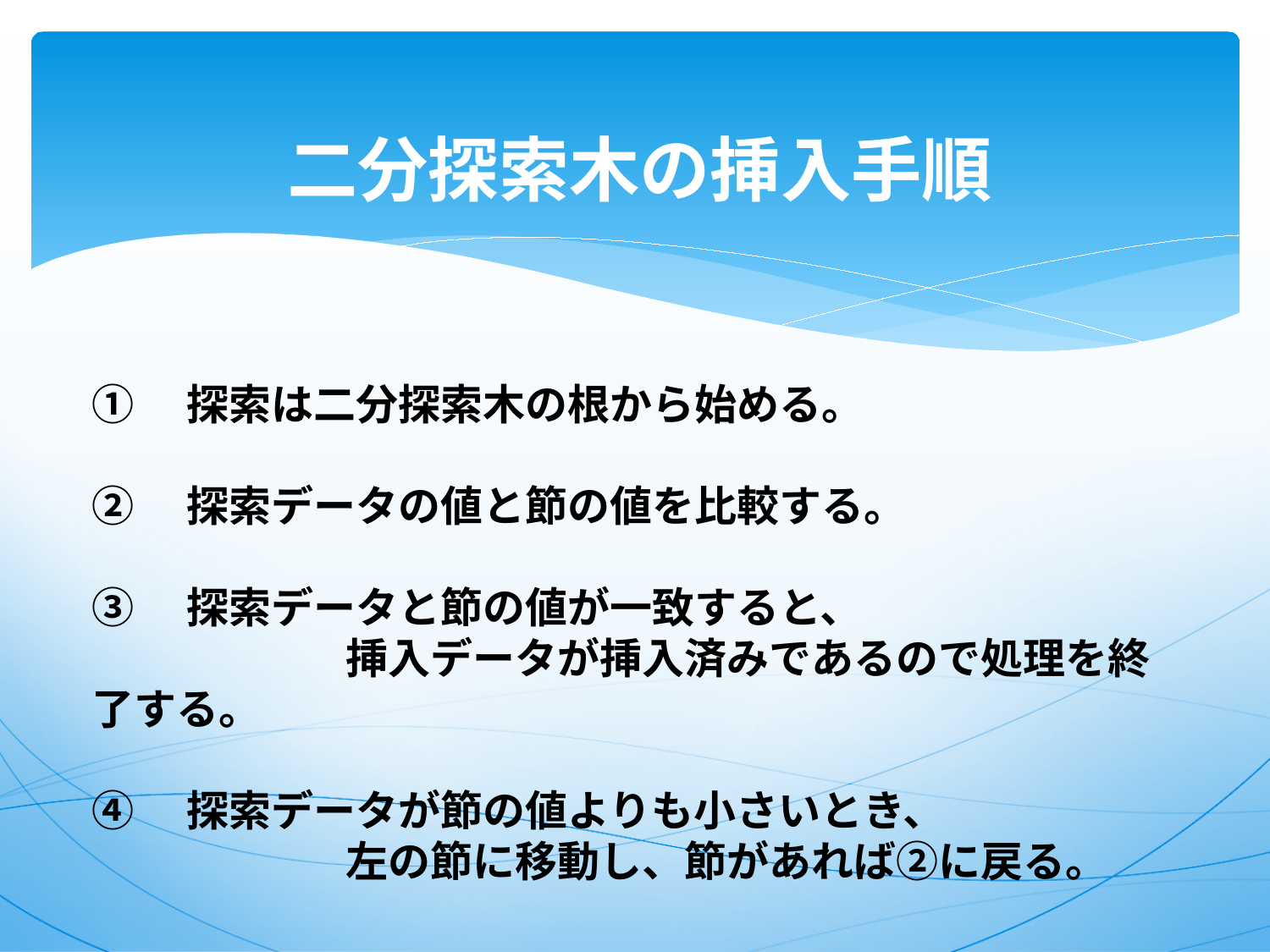

# 二分探索木の挿入手順
①　探索は二分探索木の根から始める。

②　探索データの値と節の値を比較する。

③　探索データと節の値が一致すると、
　　　　　　挿入データが挿入済みであるので処理を終了する。

④　探索データが節の値よりも小さいとき、
　　　　　　左の節に移動し、節があれば②に戻る。